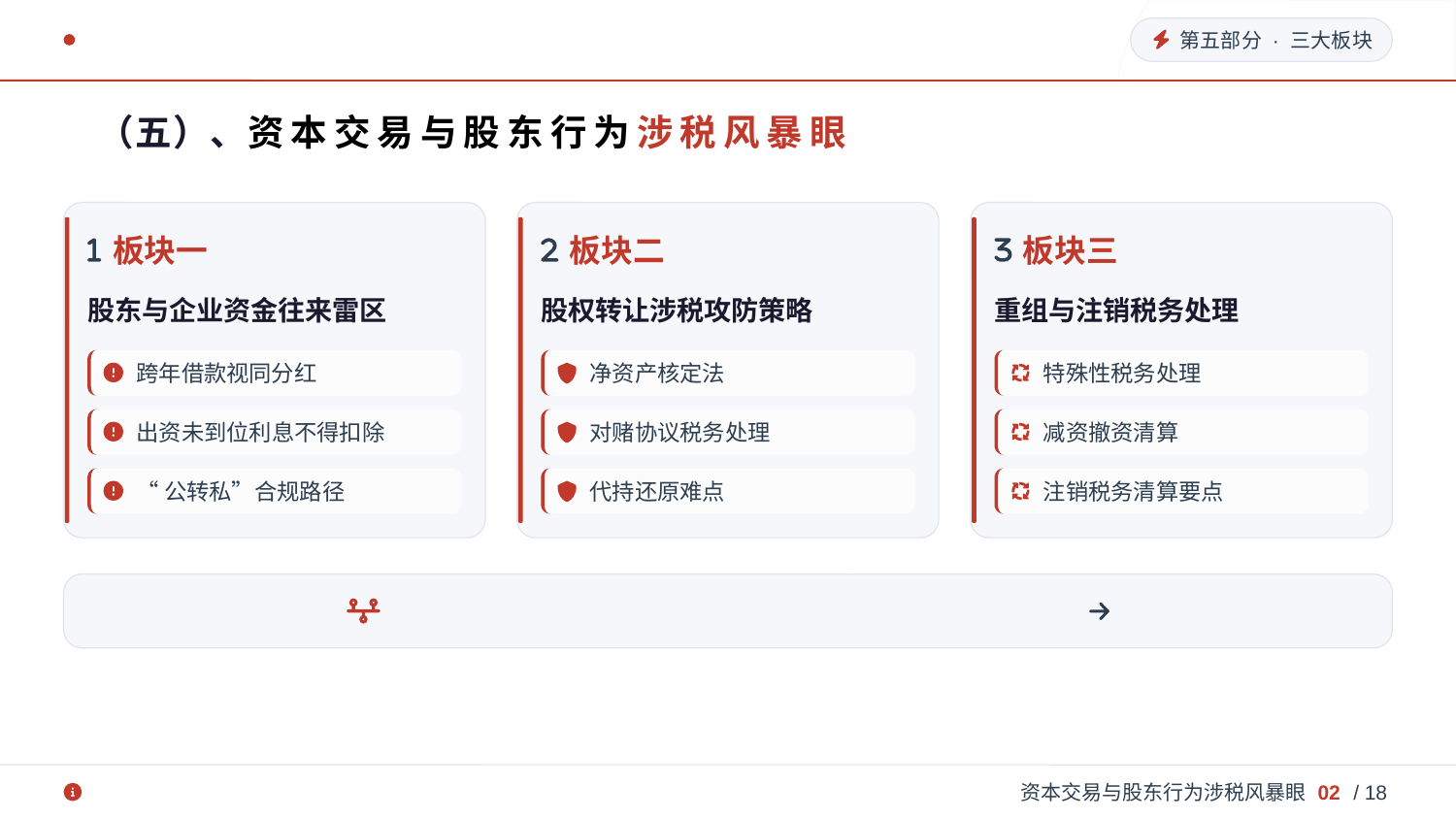

第五部分 · 三大板块

（五）、资本交易与股东行为涉税风暴眼

板块一
板块二
板块三

股东与企业资金往来雷区
股权转让涉税攻防策略
重组与注销税务处理

跨年借款视同分红
净资产核定法
特殊性税务处理

出资未到位利息不得扣除
对赌协议税务处理
减资撤资清算

“公转私”合规路径
代持还原难点
注销税务清算要点

资本交易与股东行为涉税风暴眼
02
/ 18